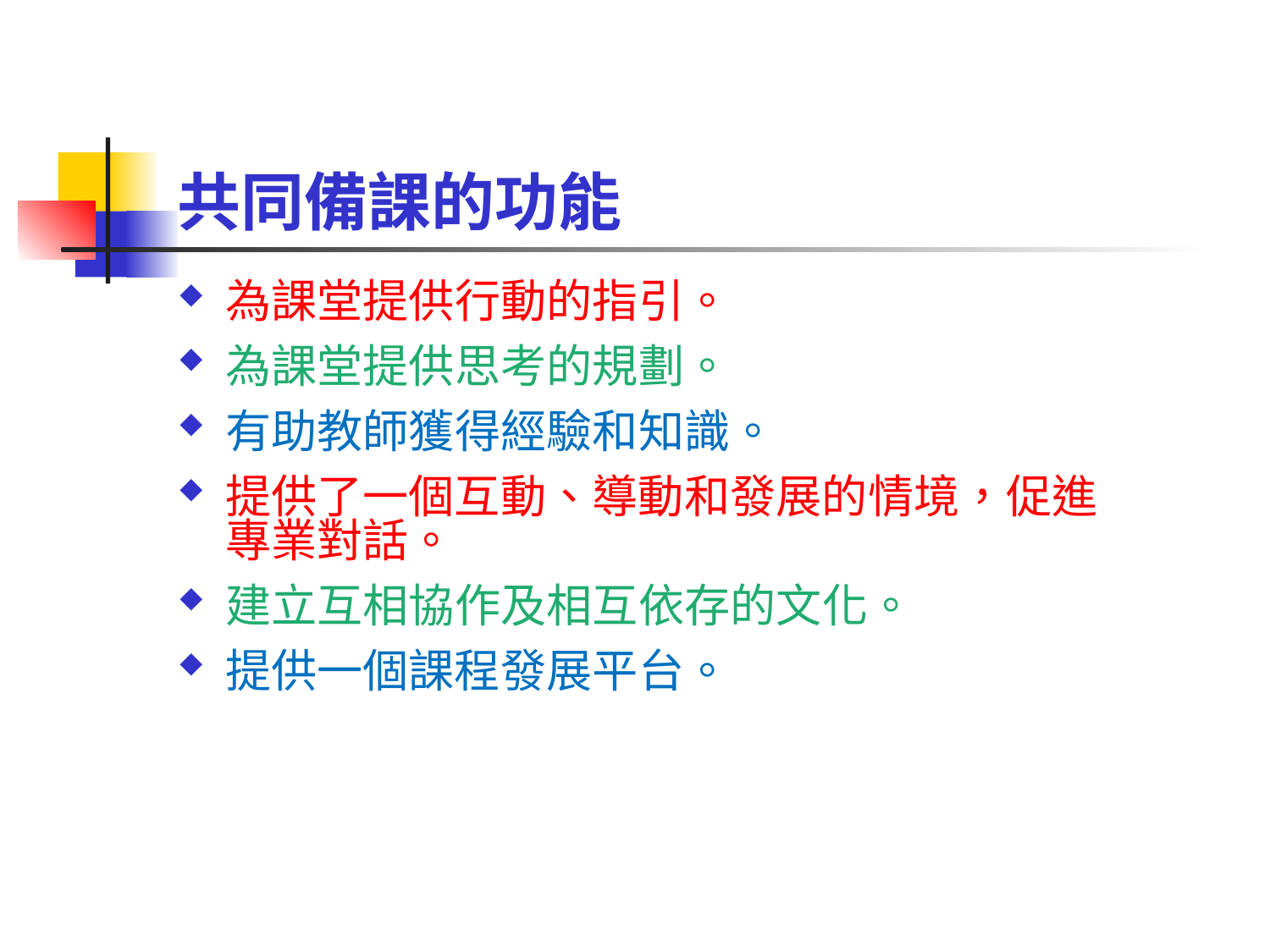

# 共同備課的功能
為課堂提供行動的指引。
為課堂提供思考的規劃。
有助教師獲得經驗和知識。
提供了一個互動、導動和發展的情境，促進專業對話。
建立互相協作及相互依存的文化。
提供一個課程發展平台。